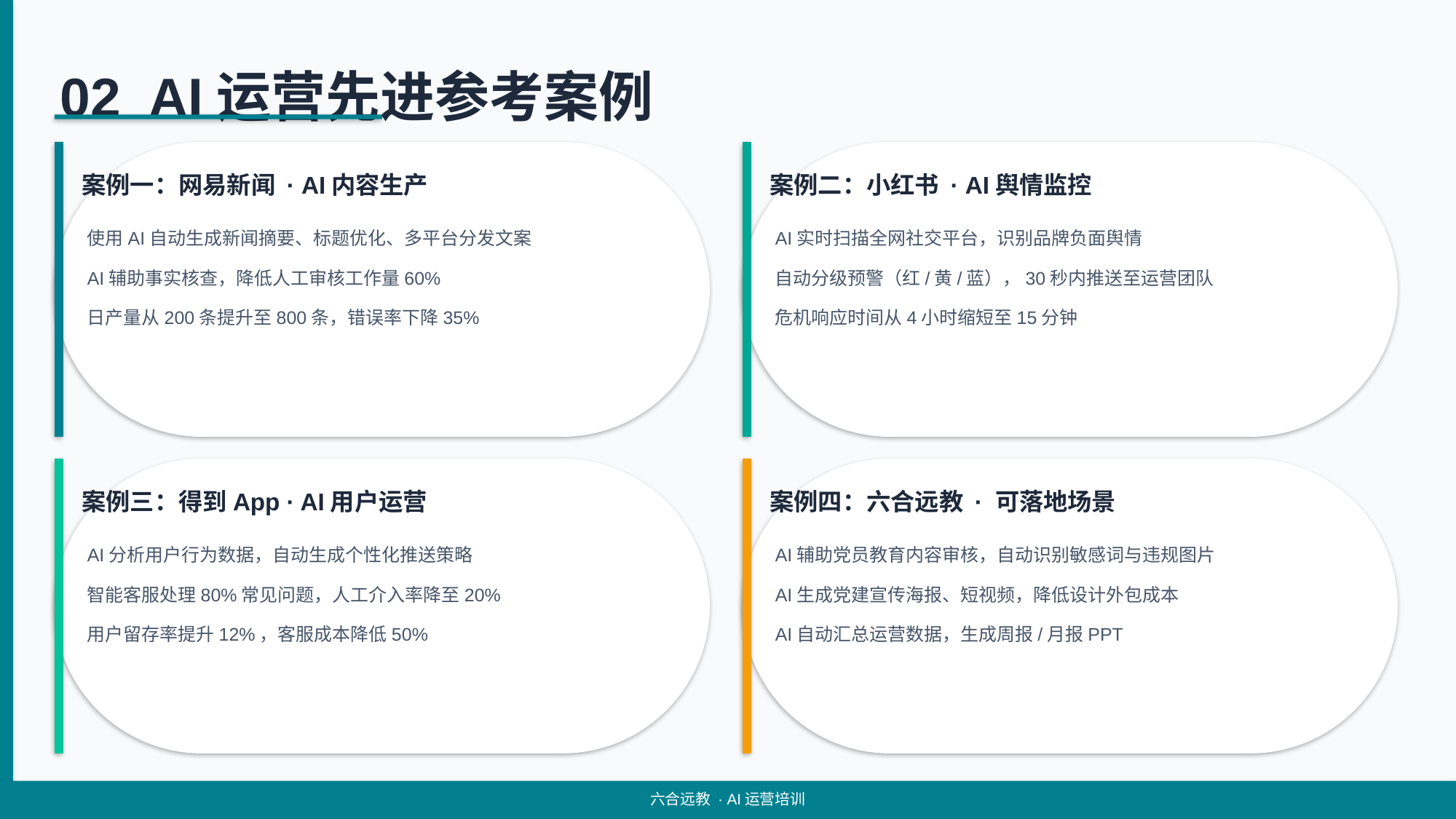

02  AI运营先进参考案例

案例一：网易新闻 · AI内容生产
案例二：小红书 · AI舆情监控
使用AI自动生成新闻摘要、标题优化、多平台分发文案
AI辅助事实核查，降低人工审核工作量60%
日产量从200条提升至800条，错误率下降35%
AI实时扫描全网社交平台，识别品牌负面舆情
自动分级预警（红/黄/蓝），30秒内推送至运营团队
危机响应时间从4小时缩短至15分钟

案例三：得到App · AI用户运营
案例四：六合远教 · 可落地场景
AI分析用户行为数据，自动生成个性化推送策略
智能客服处理80%常见问题，人工介入率降至20%
用户留存率提升12%，客服成本降低50%
AI辅助党员教育内容审核，自动识别敏感词与违规图片
AI生成党建宣传海报、短视频，降低设计外包成本
AI自动汇总运营数据，生成周报/月报PPT

六合远教 · AI运营培训